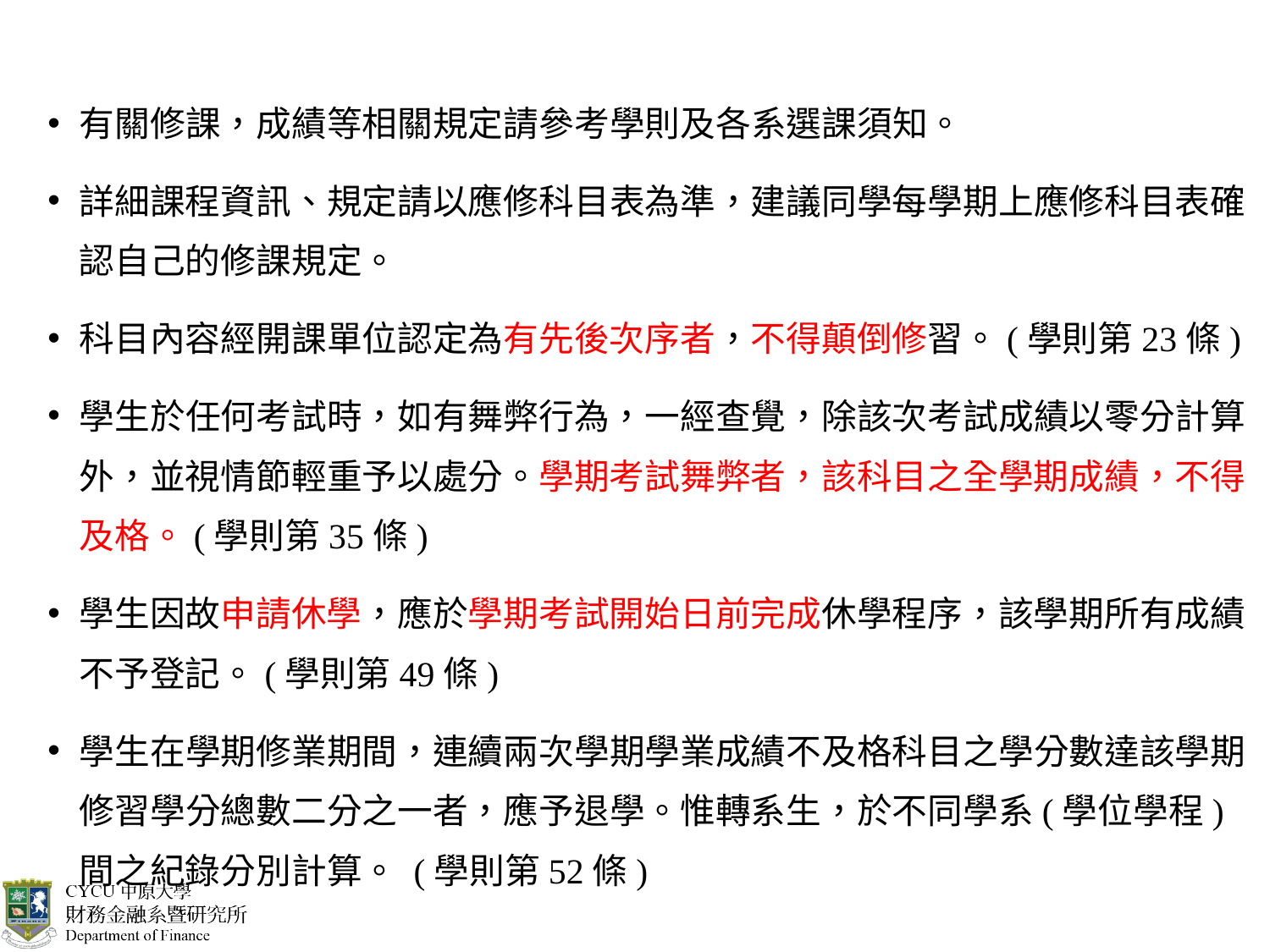

有關修課，成績等相關規定請參考學則及各系選課須知。
詳細課程資訊、規定請以應修科目表為準，建議同學每學期上應修科目表確認自己的修課規定。
科目內容經開課單位認定為有先後次序者，不得顛倒修習。(學則第23條)
學生於任何考試時，如有舞弊行為，一經查覺，除該次考試成績以零分計算外，並視情節輕重予以處分。學期考試舞弊者，該科目之全學期成績，不得及格。(學則第35條)
學生因故申請休學，應於學期考試開始日前完成休學程序，該學期所有成績不予登記。(學則第49條)
學生在學期修業期間，連續兩次學期學業成績不及格科目之學分數達該學期修習學分總數二分之一者，應予退學。惟轉系生，於不同學系(學位學程)間之紀錄分別計算。 (學則第52條)